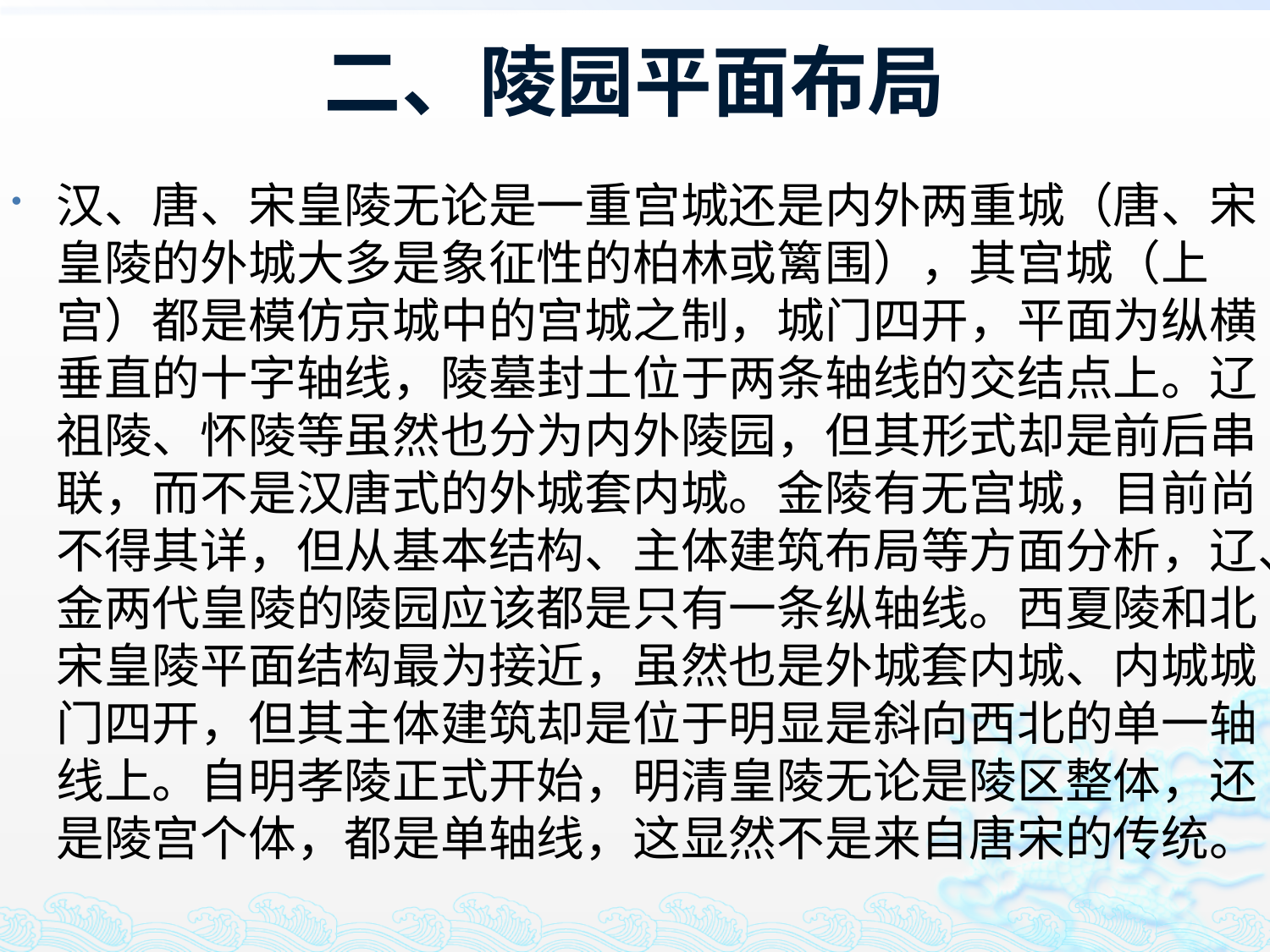

# 二、陵园平面布局
汉、唐、宋皇陵无论是一重宫城还是内外两重城（唐、宋皇陵的外城大多是象征性的柏林或篱围），其宫城（上宫）都是模仿京城中的宫城之制，城门四开，平面为纵横垂直的十字轴线，陵墓封土位于两条轴线的交结点上。辽祖陵、怀陵等虽然也分为内外陵园，但其形式却是前后串联，而不是汉唐式的外城套内城。金陵有无宫城，目前尚不得其详，但从基本结构、主体建筑布局等方面分析，辽、金两代皇陵的陵园应该都是只有一条纵轴线。西夏陵和北宋皇陵平面结构最为接近，虽然也是外城套内城、内城城门四开，但其主体建筑却是位于明显是斜向西北的单一轴线上。自明孝陵正式开始，明清皇陵无论是陵区整体，还是陵宫个体，都是单轴线，这显然不是来自唐宋的传统。